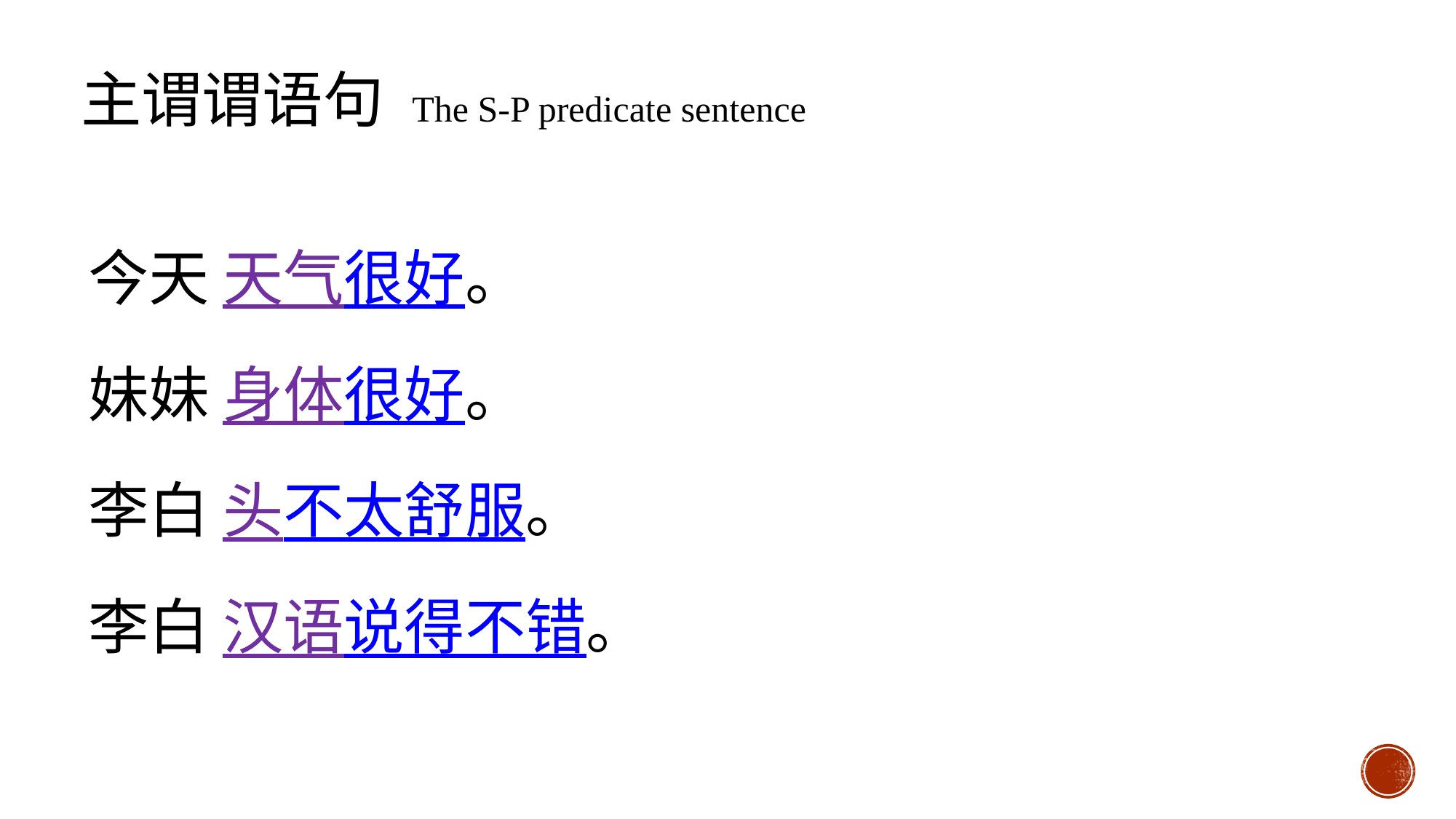

主谓谓语句 The S-P predicate sentence
今天 天气很好。
妹妹 身体很好。
李白 头不太舒服。
李白 汉语说得不错。